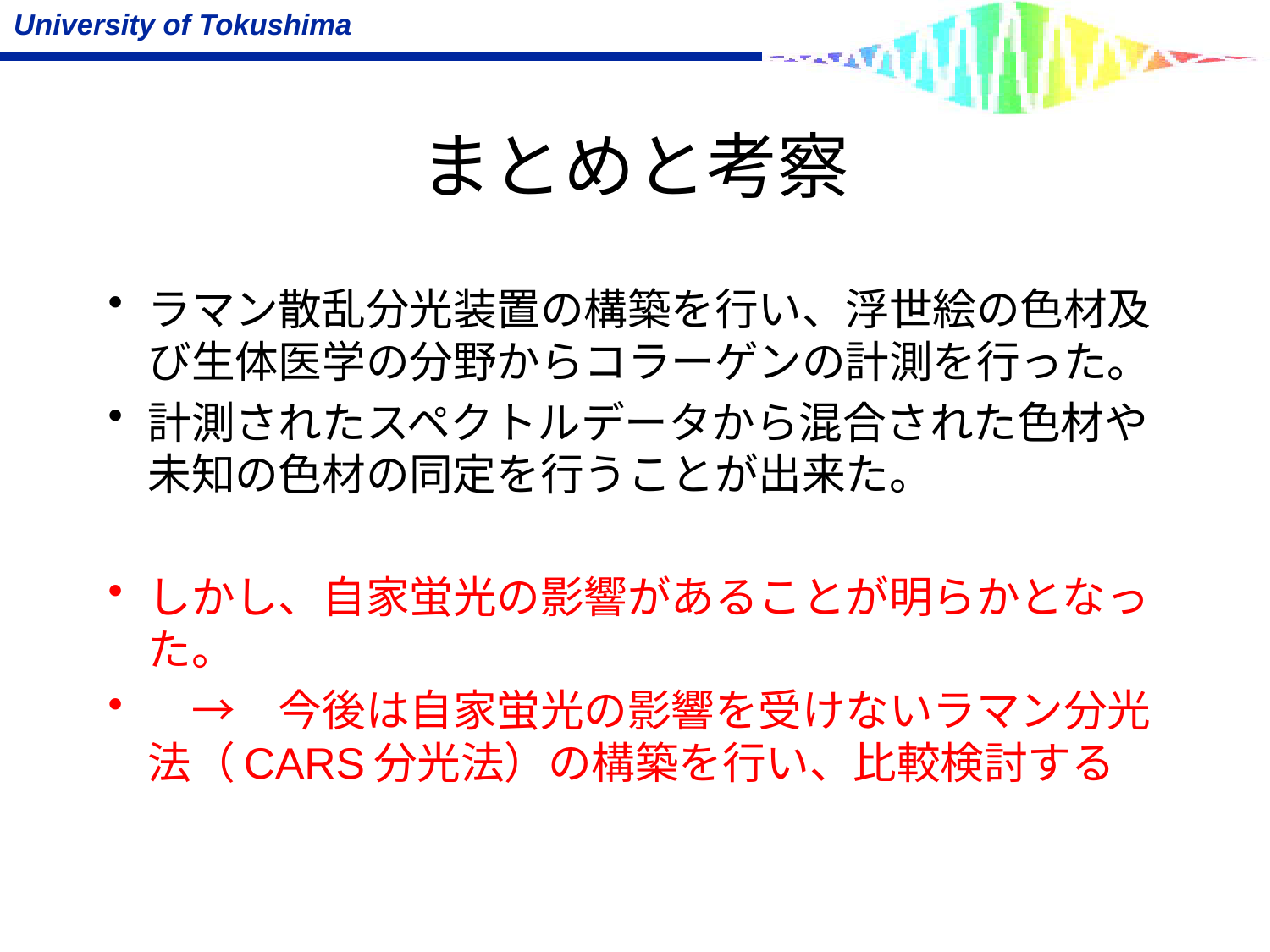

# まとめと考察
ラマン散乱分光装置の構築を行い、浮世絵の色材及び生体医学の分野からコラーゲンの計測を行った。
計測されたスペクトルデータから混合された色材や未知の色材の同定を行うことが出来た。

しかし、自家蛍光の影響があることが明らかとなった。
　→　今後は自家蛍光の影響を受けないラマン分光法（CARS分光法）の構築を行い、比較検討する